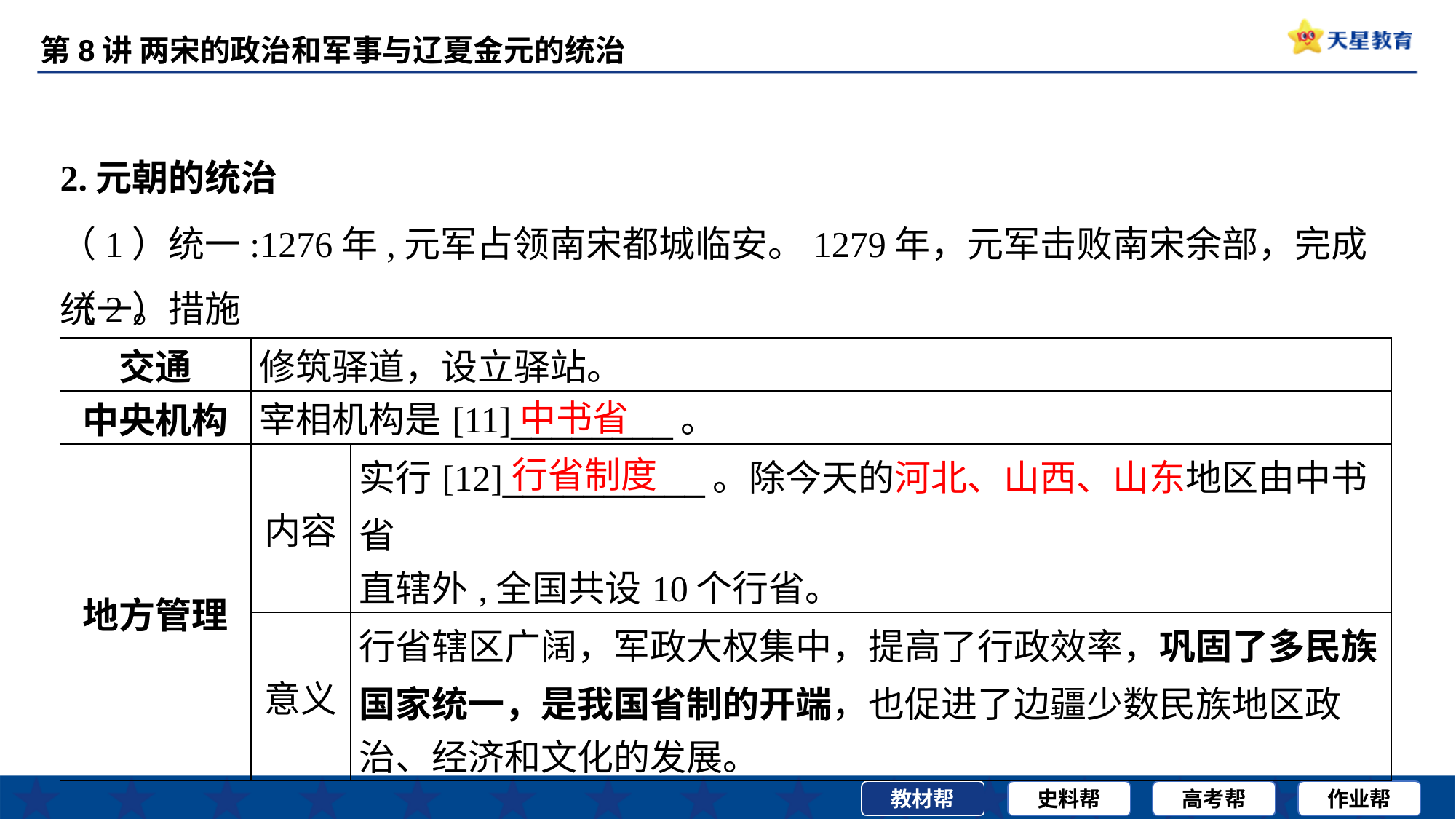

2.元朝的统治
（1）统一:1276年,元军占领南宋都城临安。1279年，元军击败南宋余部，完成统一。
（2）措施
| 交通 | 修筑驿道，设立驿站。 |  |
| --- | --- | --- |
| 中央机构 | 宰相机构是[11]\_\_\_\_\_\_\_\_。 |  |
| 地方管理 | 内容 | 实行[12]\_\_\_\_\_\_\_\_\_\_。除今天的河北、山西、山东地区由中书省 直辖外,全国共设10个行省。 |
|  | 意义 | 行省辖区广阔，军政大权集中，提高了行政效率，巩固了多民族 国家统一，是我国省制的开端，也促进了边疆少数民族地区政 治、经济和文化的发展。 |
中书省
行省制度